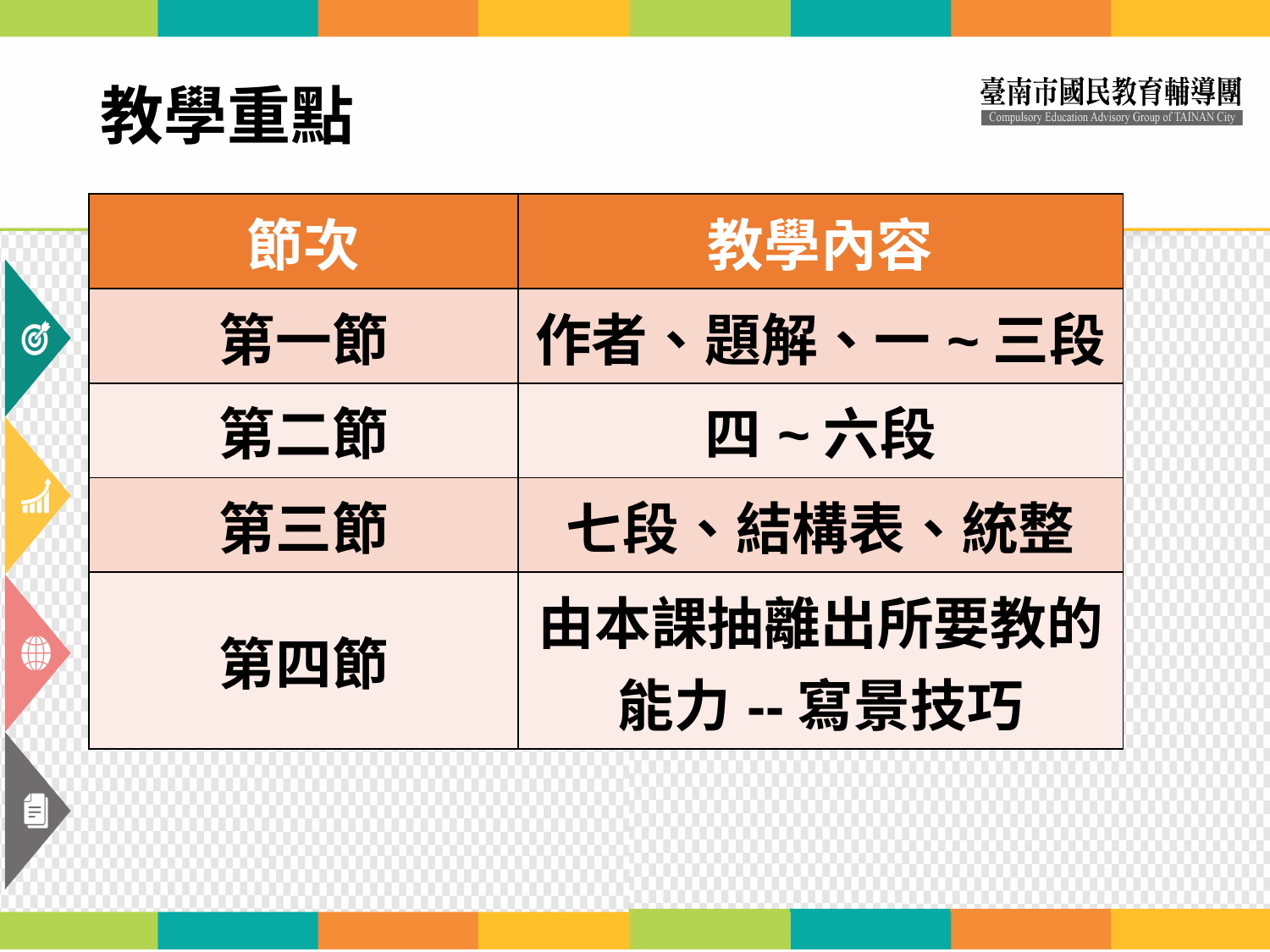

# 教學重點
| 節次 | 教學內容 |
| --- | --- |
| 第一節 | 作者、題解、一~三段 |
| 第二節 | 四~六段 |
| 第三節 | 七段、結構表、統整 |
| 第四節 | 由本課抽離出所要教的能力--寫景技巧 |